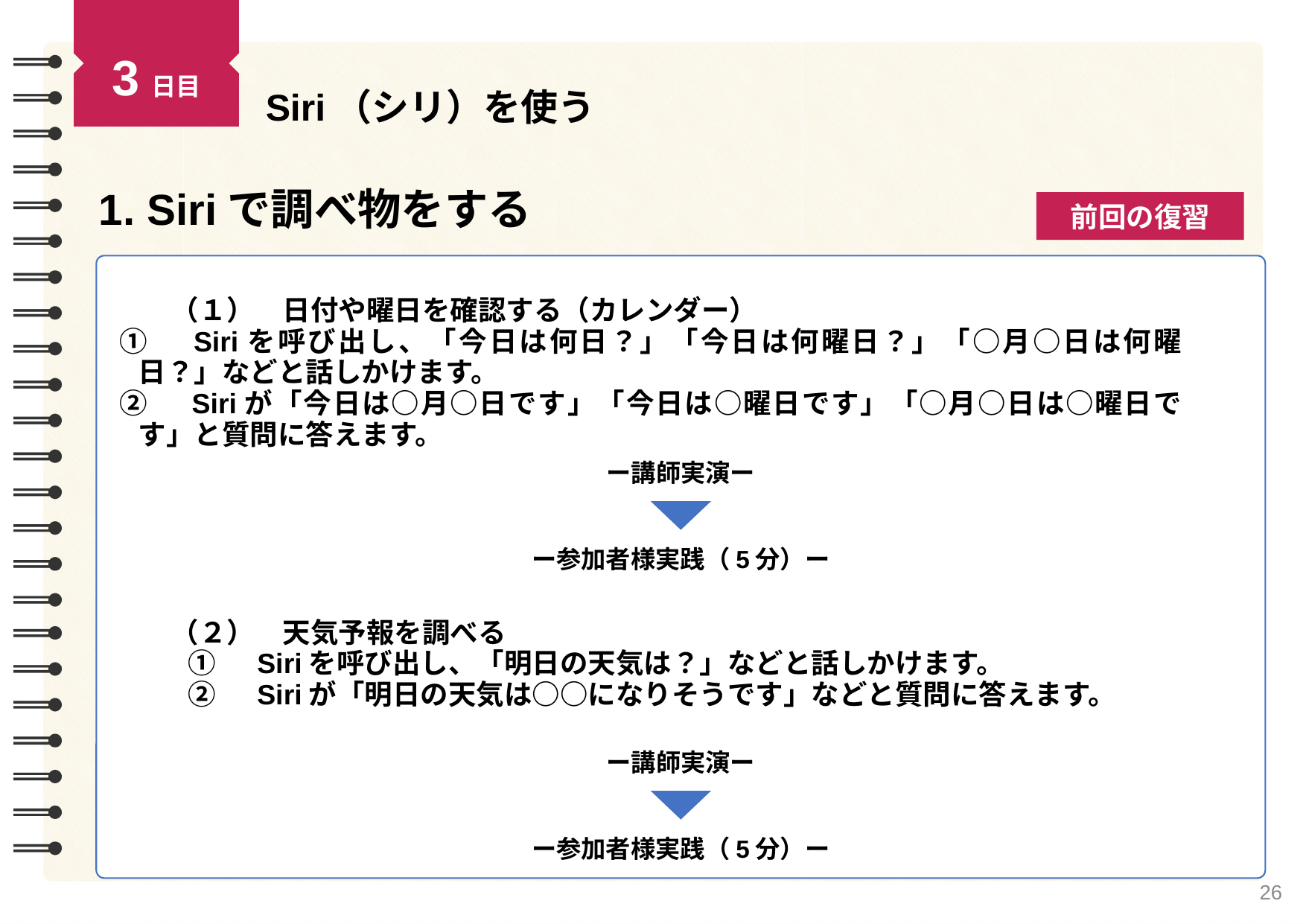

3日目

Siri（シリ）を使う
1. Siriで調べ物をする
前回の復習

（１）　日付や曜日を確認する（カレンダー）
①　Siriを呼び出し、「今日は何日？」「今日は何曜日？」「○月○日は何曜日？」などと話しかけます。
②　Siriが「今日は○月○日です」「今日は○曜日です」「○月○日は○曜日です」と質問に答えます。

（２）　天気予報を調べる
①　Siriを呼び出し、「明日の天気は？」などと話しかけます。
②　Siriが「明日の天気は○○になりそうです」などと質問に答えます。

ー講師実演ー

ー参加者様実践（5分）ー
ー講師実演ー

ー参加者様実践（5分）ー
26